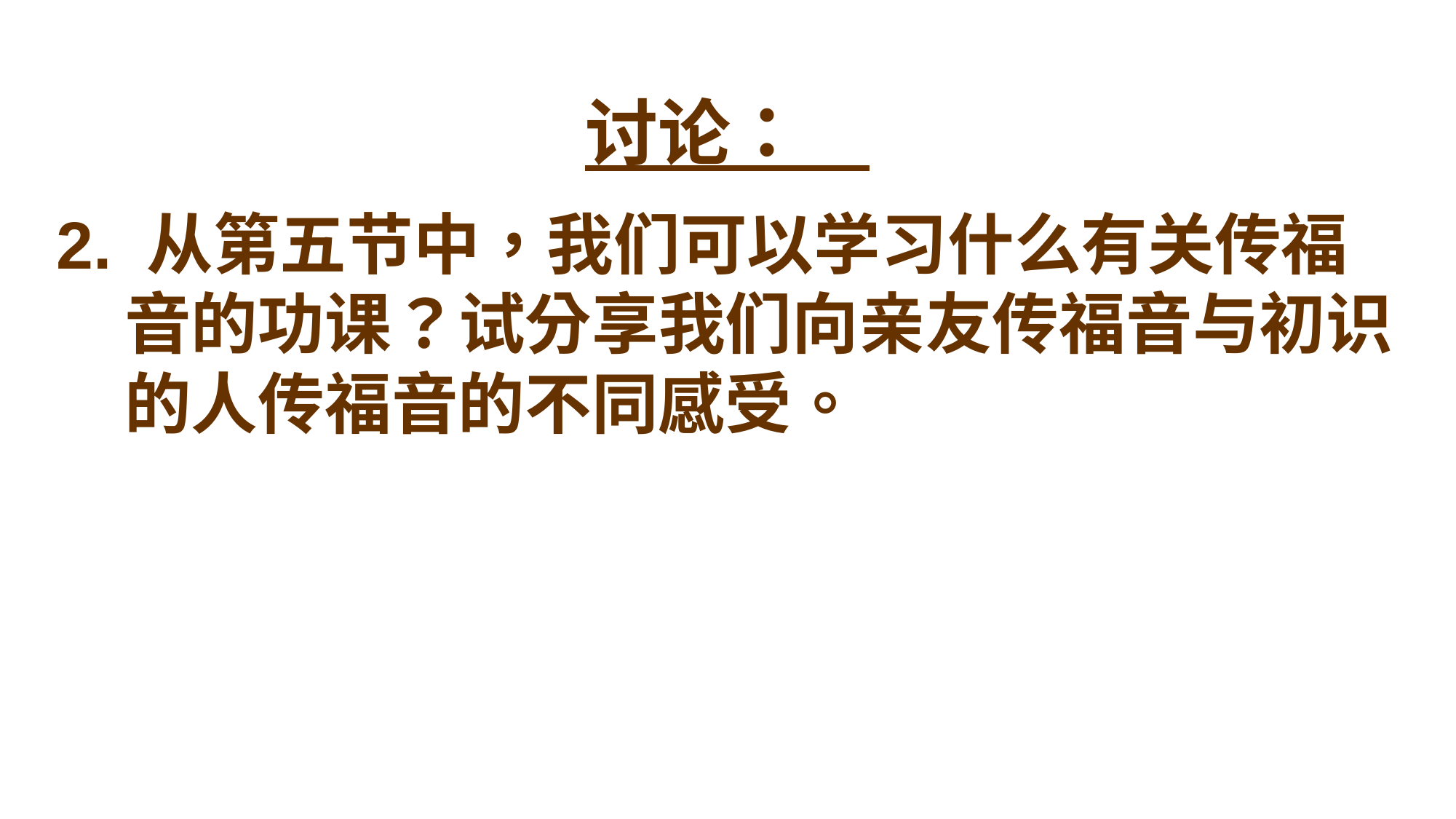

讨论：
2. 从第五节中，我们可以学习什么有关传福音的功课？试分享我们向亲友传福音与初识的人传福音的不同感受。